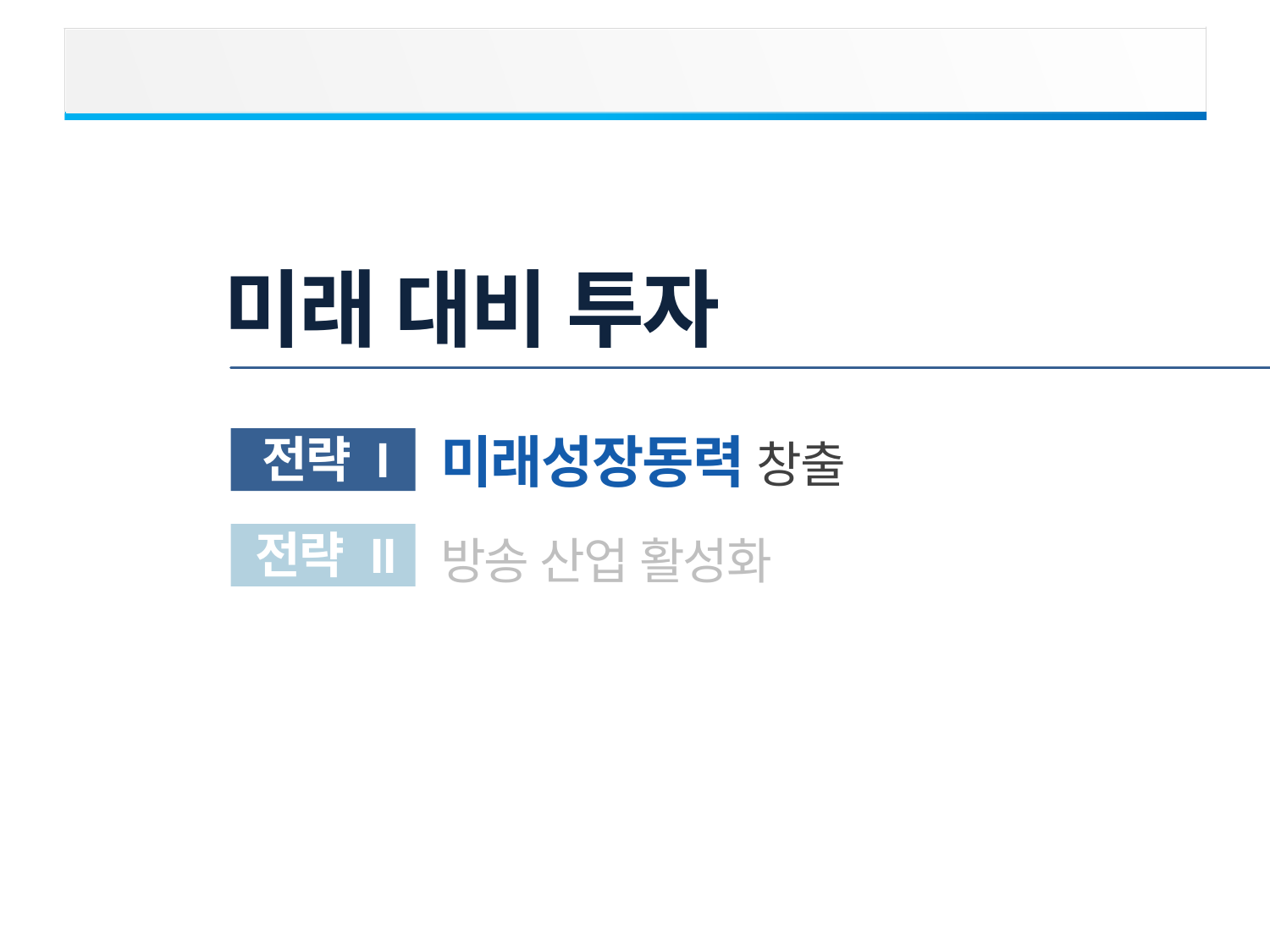

미래 대비 투자

미래성장동력 창출
전략 I

전략 II
방송 산업 활성화